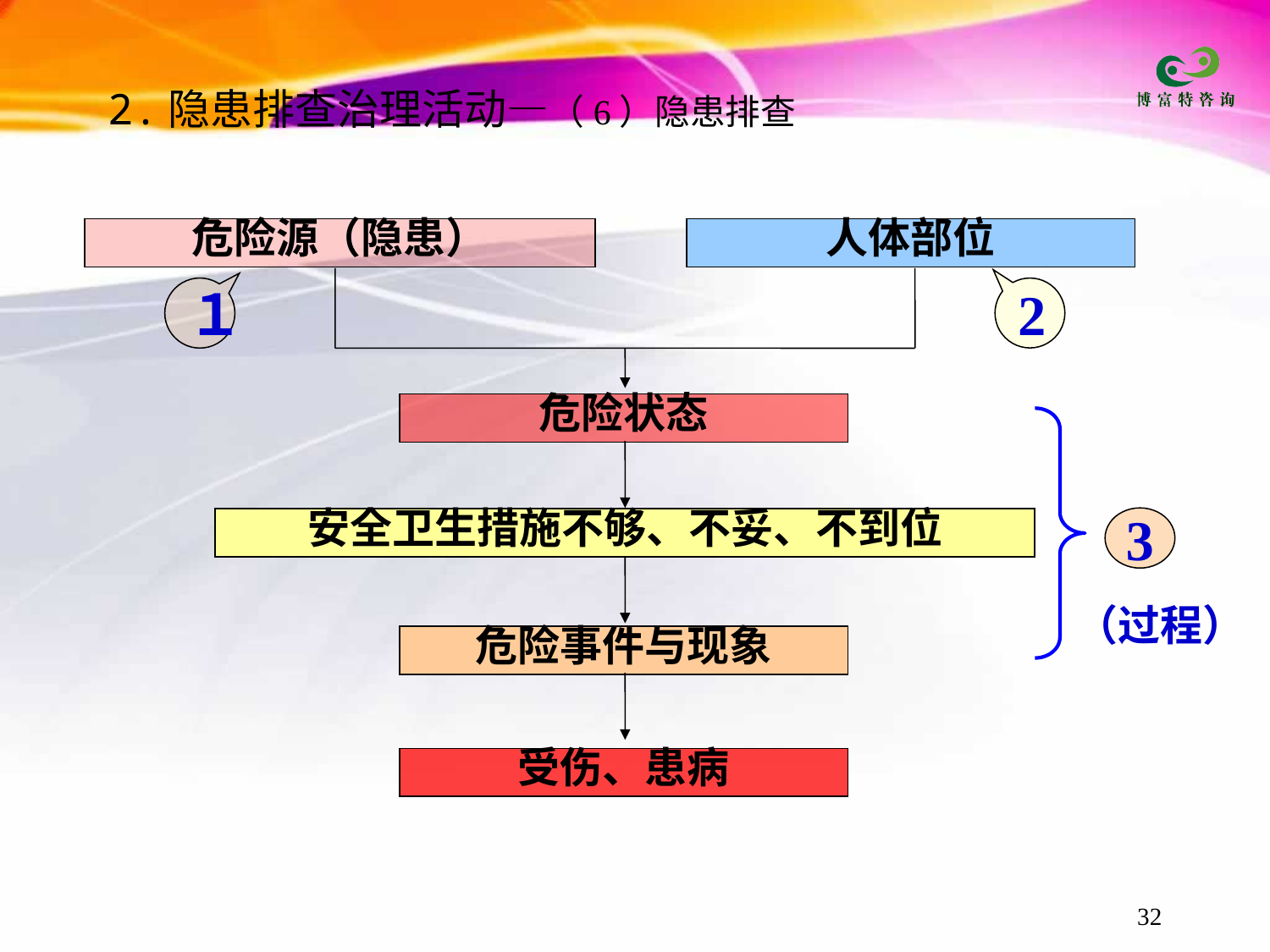

2.隐患排查治理活动—（6）隐患排查
危险源（隐患）
人体部位

１
2

危险状态

安全卫生措施不够、不妥、不到位
3

（过程）
危险事件与现象

受伤、患病
32